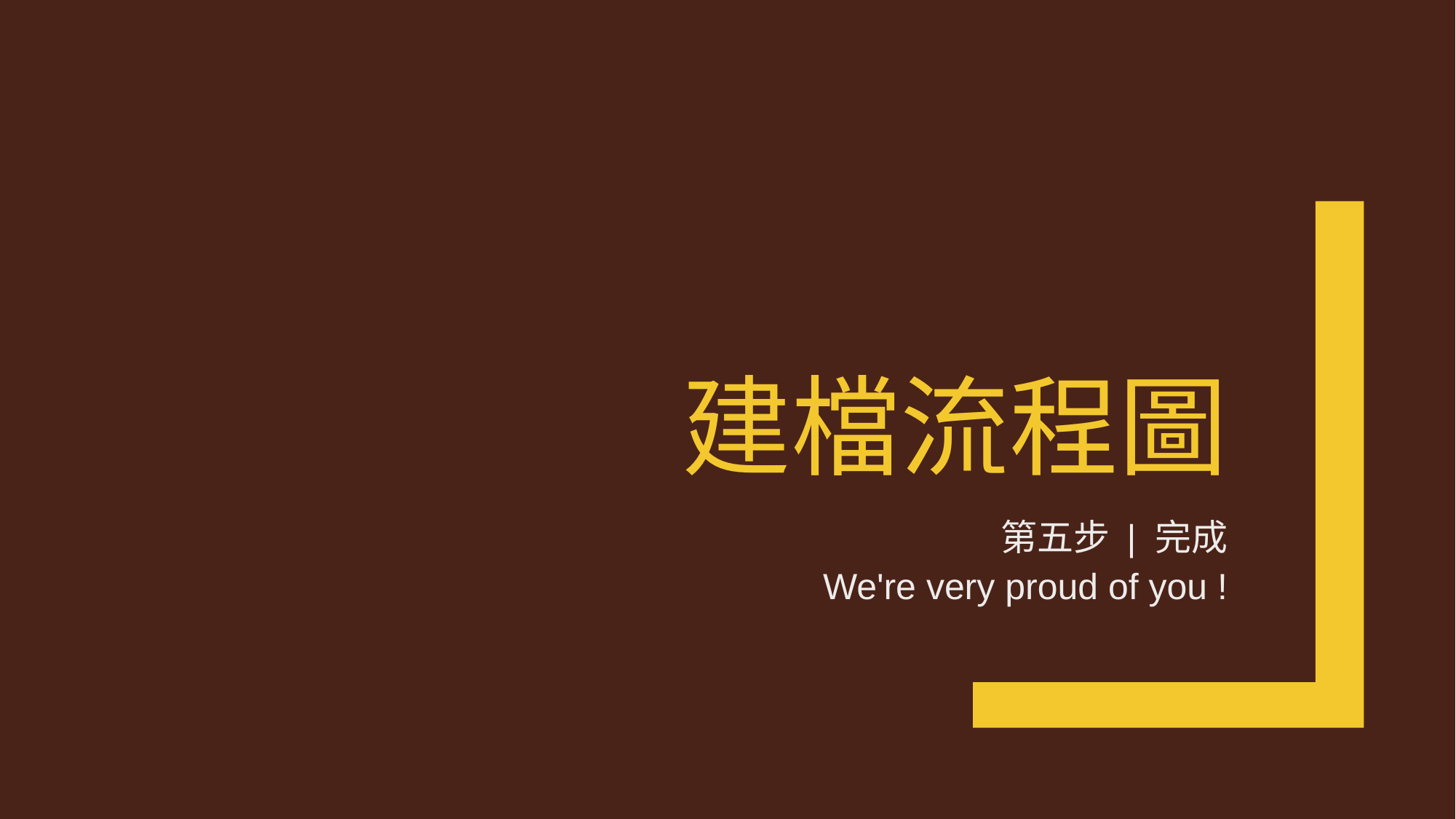

# 建檔流程圖
第五步 | 完成
We're very proud of you !